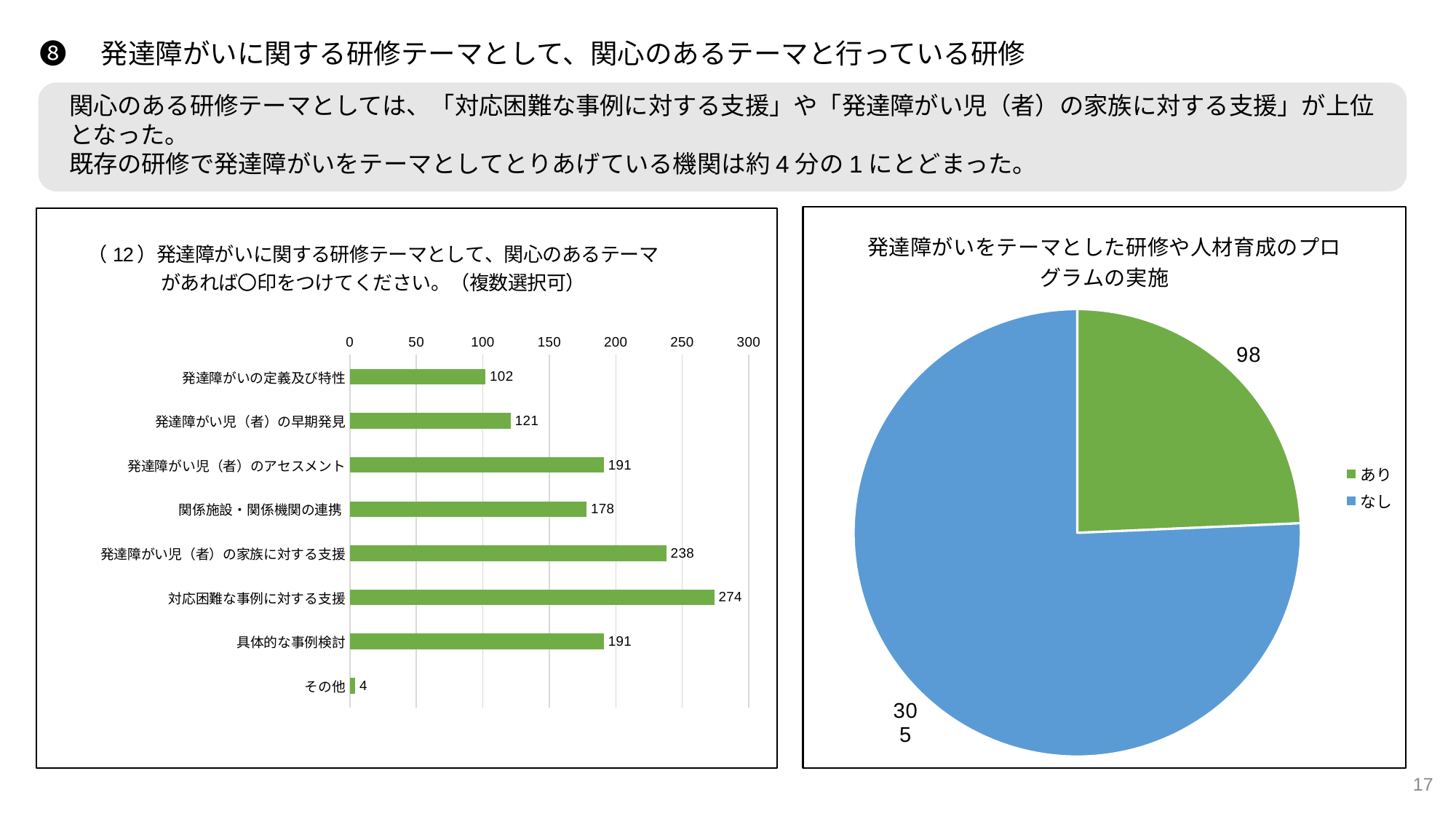

❽　発達障がいに関する研修テーマとして、関心のあるテーマと行っている研修

関心のある研修テーマとしては、「対応困難な事例に対する支援」や「発達障がい児（者）の家族に対する支援」が上位となった。
既存の研修で発達障がいをテーマとしてとりあげている機関は約4分の1にとどまった。

### Chart: 発達障がいをテーマとした研修や人材育成のプログラムの実施

| Category |  |
|---|---|
| あり | 98.0 |
| なし | 305.0 |

### Chart: （12）発達障がいに関する研修テーマとして、関心のあるテーマがあれば〇印をつけてください。（複数選択可）

| Category |  |
|---|---|
| 発達障がいの定義及び特性 | 102.0 |
| 発達障がい児（者）の早期発見 | 121.0 |
| 発達障がい児（者）のアセスメント | 191.0 |
| 関係施設・関係機関の連携  | 178.0 |
| 発達障がい児（者）の家族に対する支援 | 238.0 |
| 対応困難な事例に対する支援 | 274.0 |
| 具体的な事例検討 | 191.0 |
| その他 | 4.0 |
17